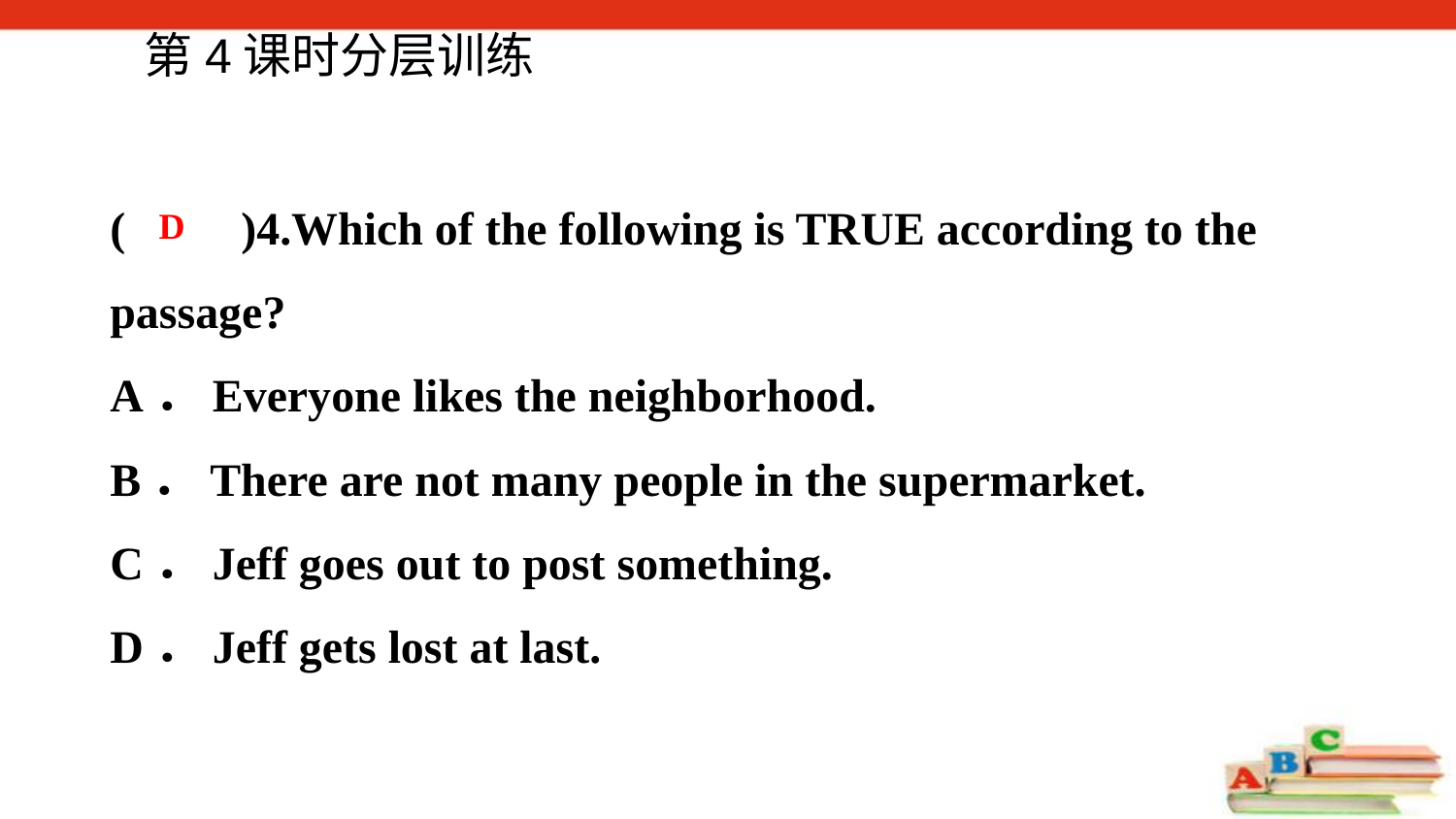

第4课时分层训练
(　　)4.Which of the following is TRUE according to the passage?
A．Everyone likes the neighborhood.
B．There are not many people in the supermarket.
C．Jeff goes out to post something.
D．Jeff gets lost at last.
D